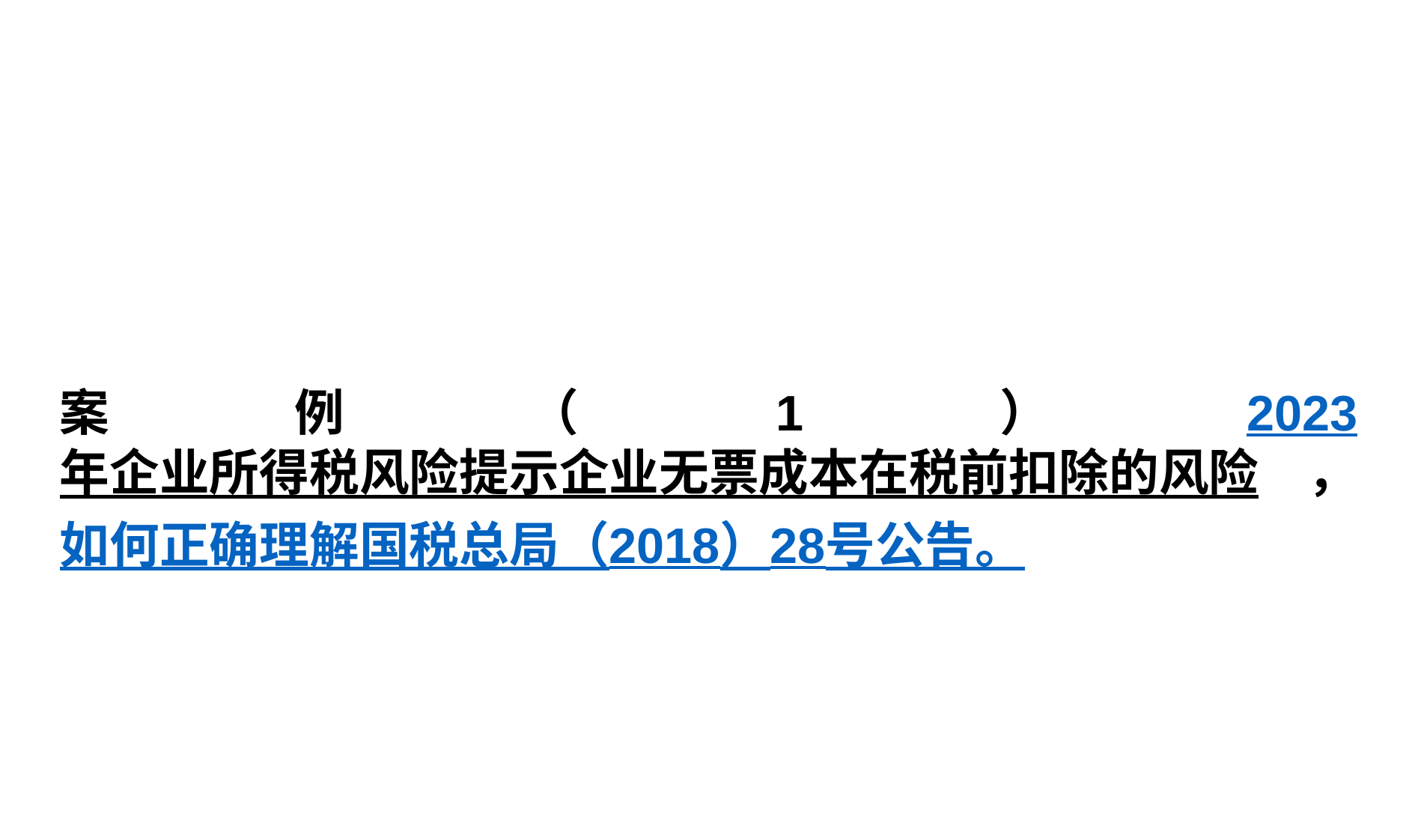

案例（1）2023年企业所得税风险提示企业无票成本在税前扣除的风险，如何正确理解国税总局（2018）28号公告。